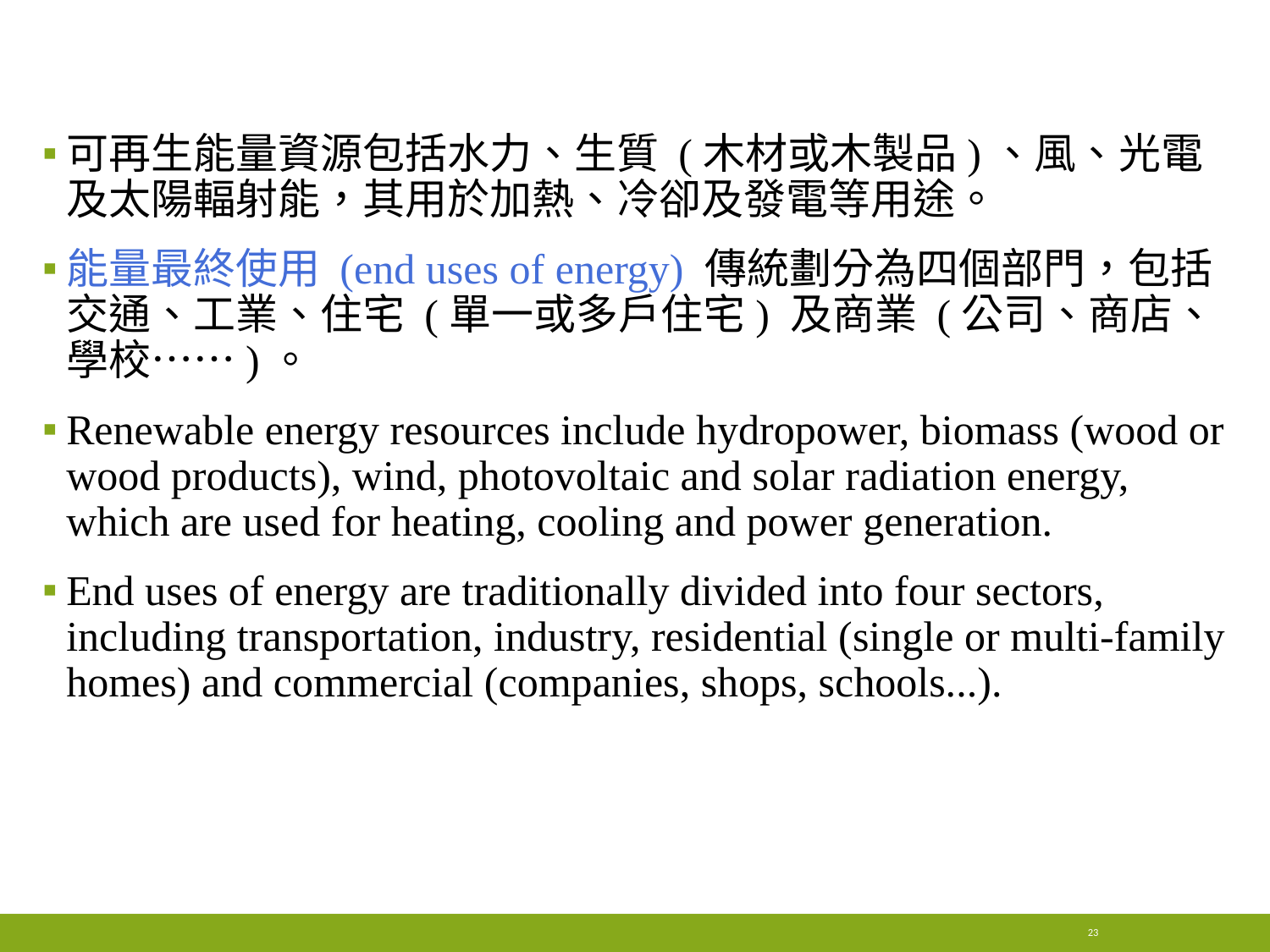

#
可再生能量資源包括水力、生質 (木材或木製品)、風、光電及太陽輻射能，其用於加熱、冷卻及發電等用途。
能量最終使用 (end uses of energy) 傳統劃分為四個部門，包括交通、工業、住宅 (單一或多戶住宅) 及商業 (公司、商店、學校……)。
Renewable energy resources include hydropower, biomass (wood or wood products), wind, photovoltaic and solar radiation energy, which are used for heating, cooling and power generation.
End uses of energy are traditionally divided into four sectors, including transportation, industry, residential (single or multi-family homes) and commercial (companies, shops, schools...).
23